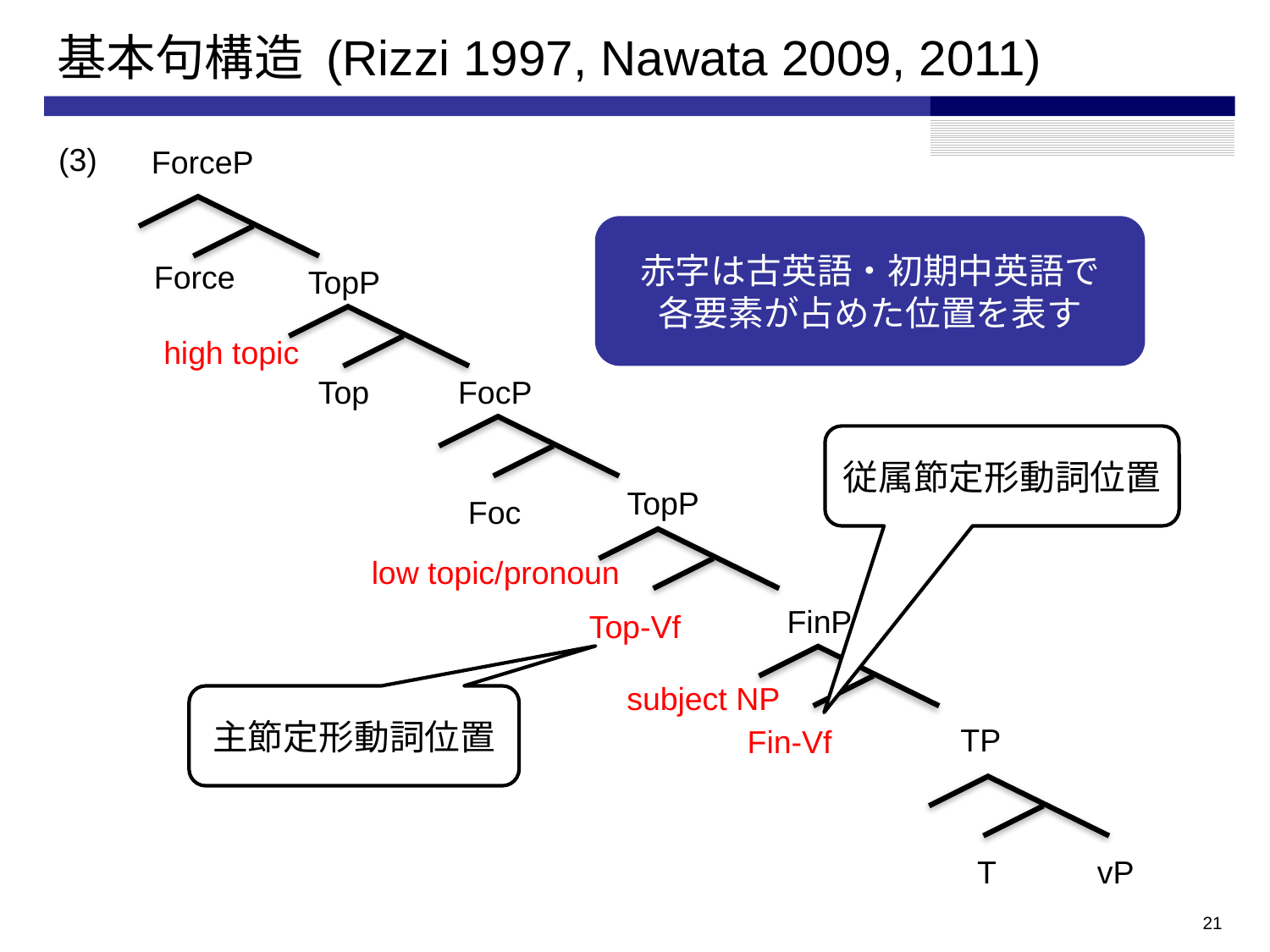

# 基本句構造 (Rizzi 1997, Nawata 2009, 2011)
(3)
ForceP
赤字は古英語・初期中英語で
各要素が占めた位置を表す
Force
   TopP
high topic
   Top
   FocP
従属節定形動詞位置
    TopP
   Foc
low topic/pronoun
    FinP
   Top-Vf
subject NP
主節定形動詞位置
      TP
Fin-Vf
    T
    vP
21